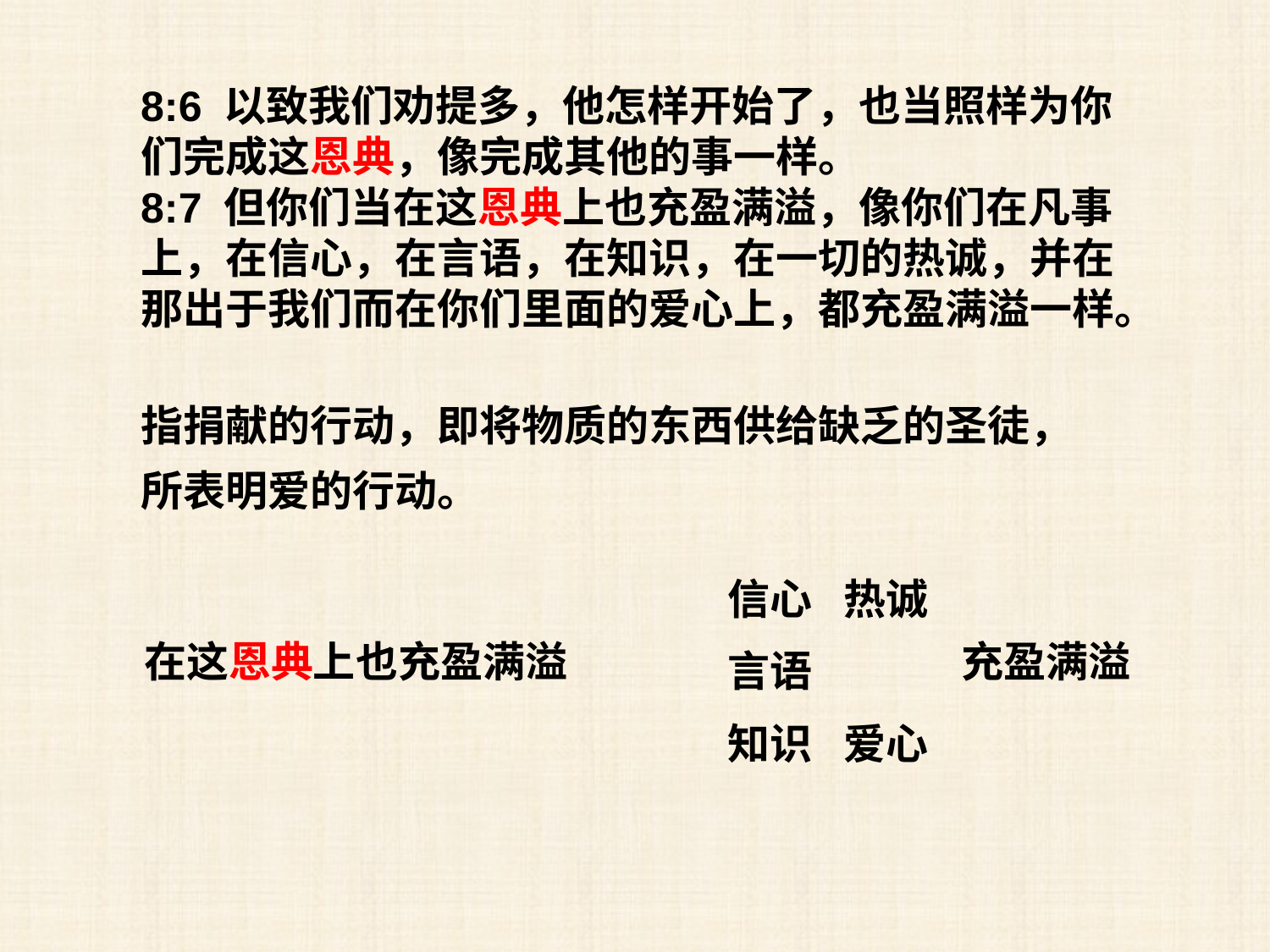

8:6 以致我们劝提多，他怎样开始了，也当照样为你们完成这恩典，像完成其他的事一样。
8:7 但你们当在这恩典上也充盈满溢，像你们在凡事上，在信心，在言语，在知识，在一切的热诚，并在那出于我们而在你们里面的爱心上，都充盈满溢一样。
指捐献的行动，即将物质的东西供给缺乏的圣徒，所表明爱的行动。
信心
热诚
在这恩典上也充盈满溢
充盈满溢
言语
知识
爱心